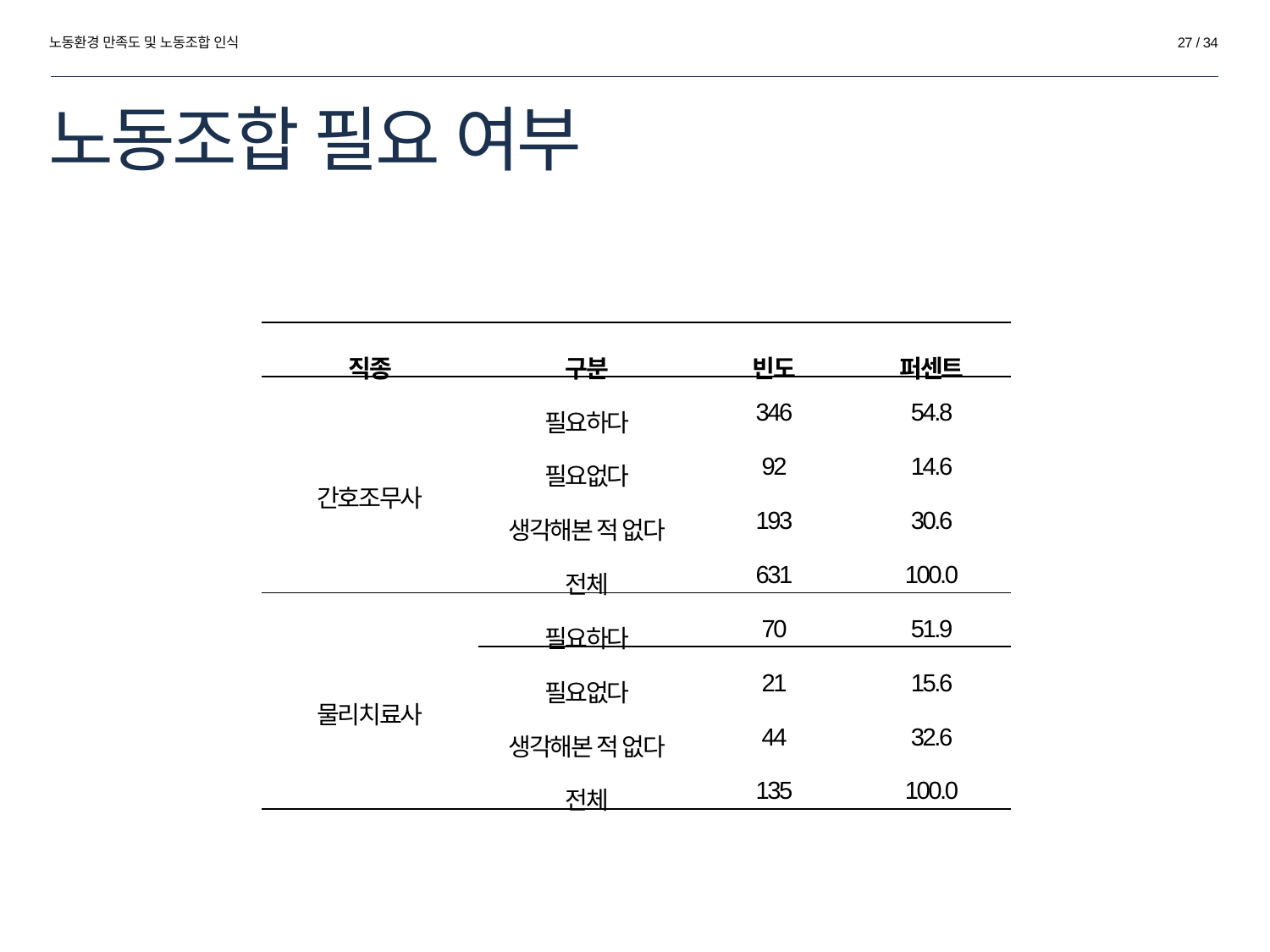

노동환경 만족도 및 노동조합 인식
27 / 34
# 노동조합 필요 여부
| 직종 | 구분 | 빈도 | 퍼센트 |
| --- | --- | --- | --- |
| 간호조무사 | 필요하다 | 346 | 54.8 |
|  | 필요없다 | 92 | 14.6 |
|  | 생각해본 적 없다 | 193 | 30.6 |
|  | 전체 | 631 | 100.0 |
| 물리치료사 | 필요하다 | 70 | 51.9 |
|  | 필요없다 | 21 | 15.6 |
|  | 생각해본 적 없다 | 44 | 32.6 |
|  | 전체 | 135 | 100.0 |